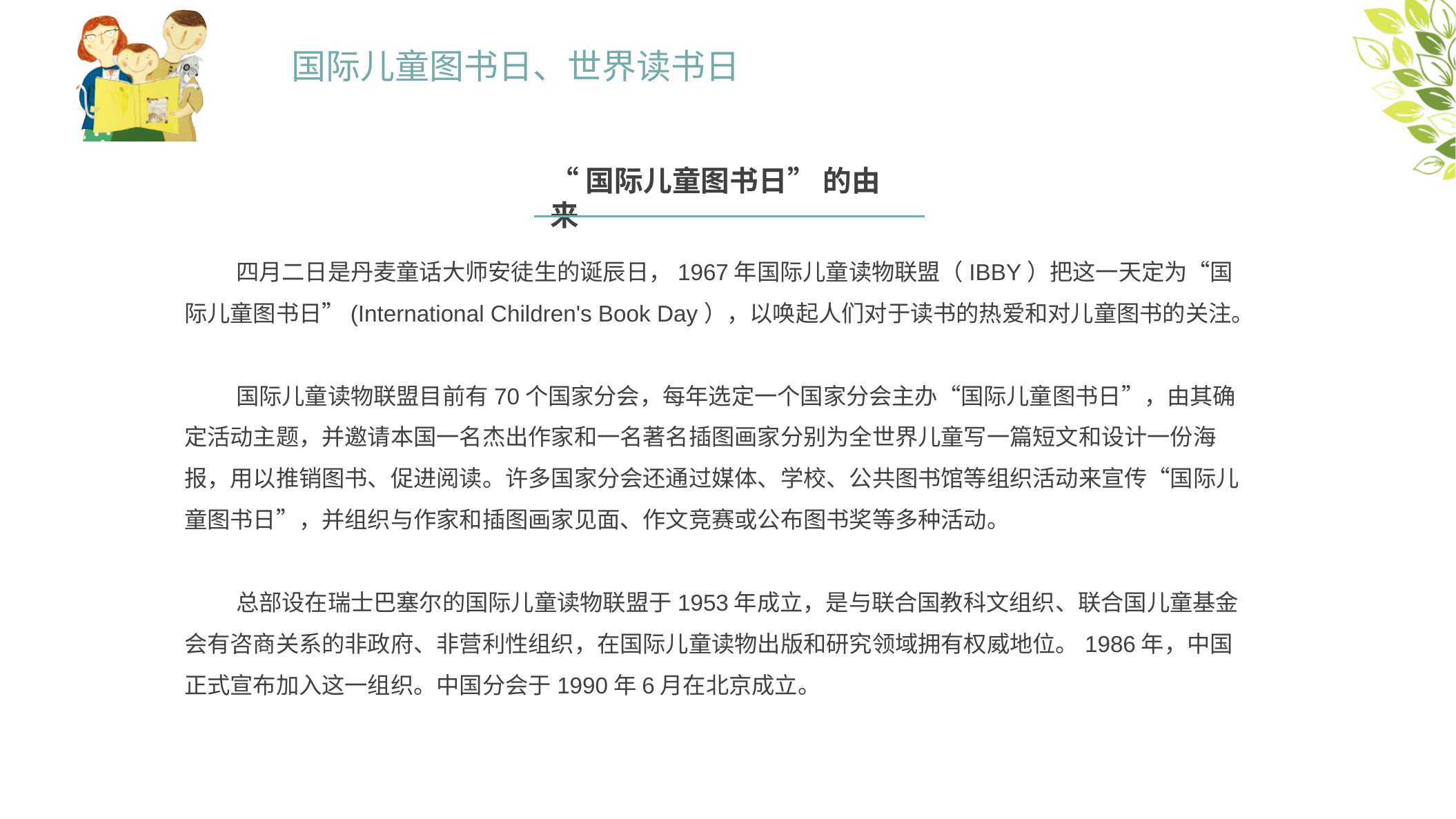

国际儿童图书日、世界读书日
“国际儿童图书日” 的由来
四月二日是丹麦童话大师安徒生的诞辰日，1967年国际儿童读物联盟（IBBY）把这一天定为“国际儿童图书日”(International Children's Book Day），以唤起人们对于读书的热爱和对儿童图书的关注。

国际儿童读物联盟目前有70个国家分会，每年选定一个国家分会主办“国际儿童图书日”，由其确定活动主题，并邀请本国一名杰出作家和一名著名插图画家分别为全世界儿童写一篇短文和设计一份海报，用以推销图书、促进阅读。许多国家分会还通过媒体、学校、公共图书馆等组织活动来宣传“国际儿童图书日”，并组织与作家和插图画家见面、作文竞赛或公布图书奖等多种活动。

总部设在瑞士巴塞尔的国际儿童读物联盟于1953年成立，是与联合国教科文组织、联合国儿童基金会有咨商关系的非政府、非营利性组织，在国际儿童读物出版和研究领域拥有权威地位。1986年，中国正式宣布加入这一组织。中国分会于1990年6月在北京成立。